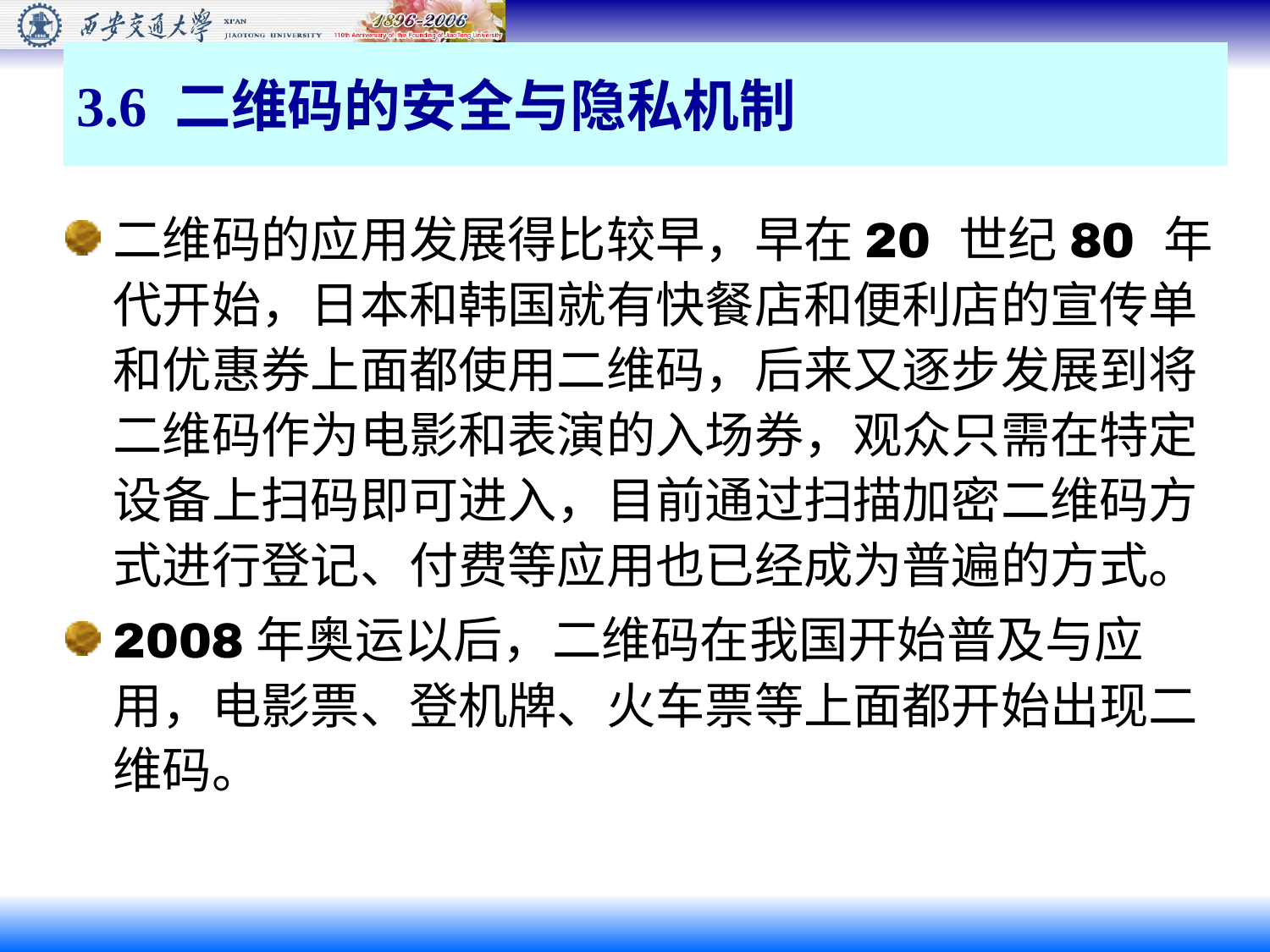

# 3.6 二维码的安全与隐私机制
二维码的应用发展得比较早，早在20 世纪80 年代开始，日本和韩国就有快餐店和便利店的宣传单和优惠券上面都使用二维码，后来又逐步发展到将二维码作为电影和表演的入场券，观众只需在特定设备上扫码即可进入，目前通过扫描加密二维码方式进行登记、付费等应用也已经成为普遍的方式。
2008年奥运以后，二维码在我国开始普及与应用，电影票、登机牌、火车票等上面都开始出现二维码。